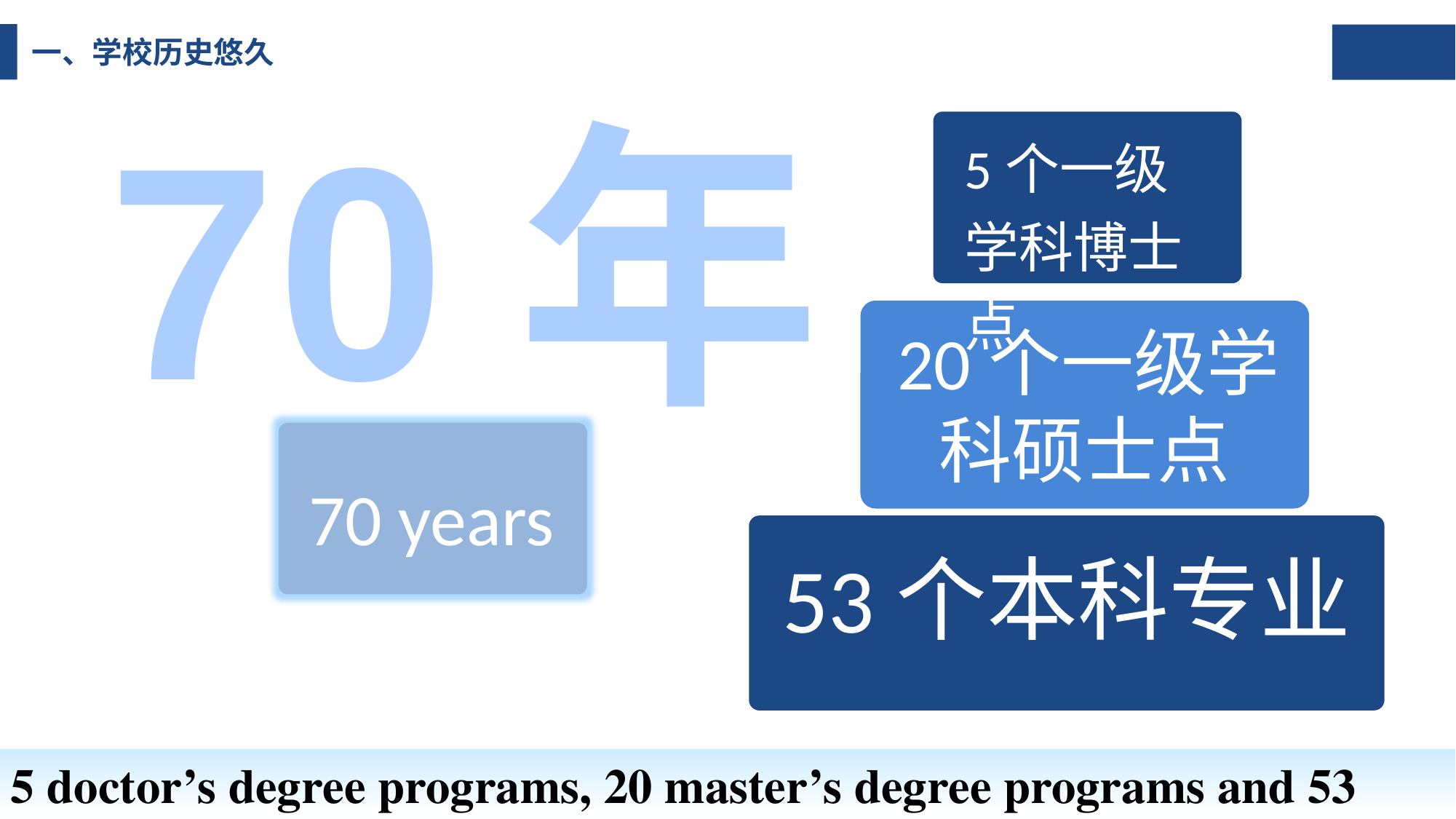

一、学校历史悠久
70年

5个一级学科博士点
 20个一级学科硕士点

70 years
53个本科专业

5 doctor’s degree programs, 20 master’s degree programs and 53 bachelor’s degree programs